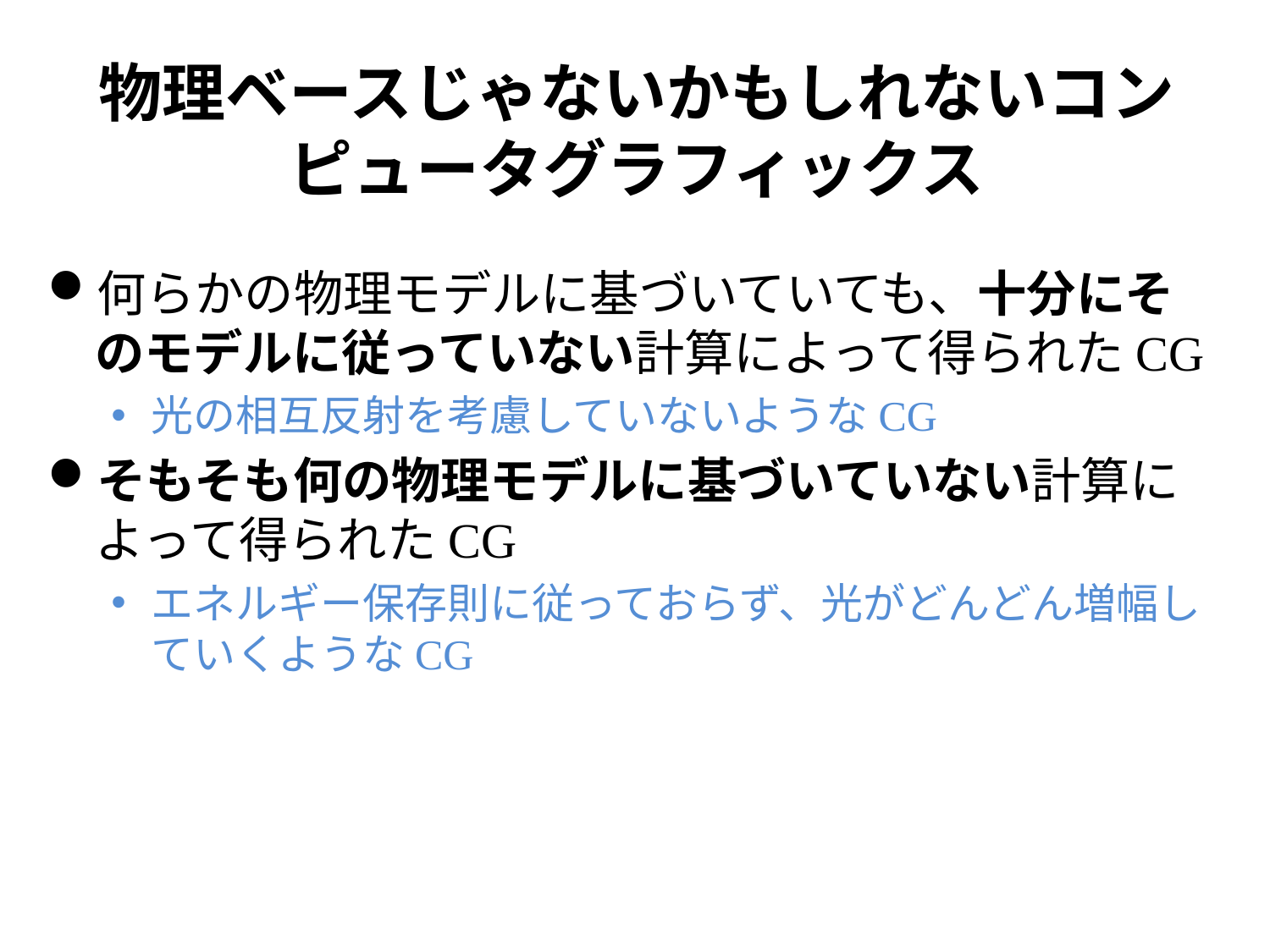

# 物理ベースじゃないかもしれないコンピュータグラフィックス
何らかの物理モデルに基づいていても、十分にそのモデルに従っていない計算によって得られたCG
光の相互反射を考慮していないようなCG
そもそも何の物理モデルに基づいていない計算によって得られたCG
エネルギー保存則に従っておらず、光がどんどん増幅していくようなCG